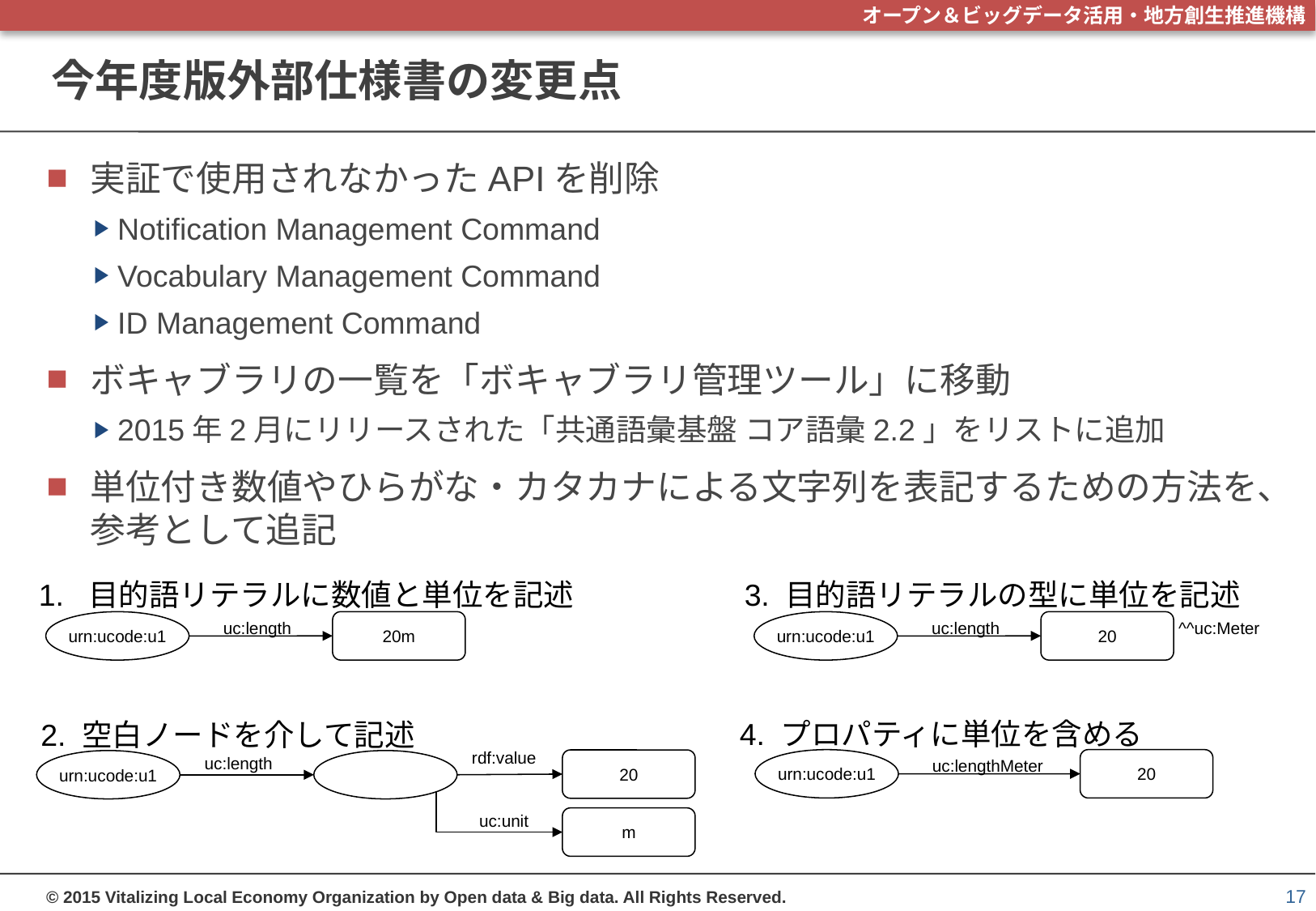

# 今年度版外部仕様書の変更点
実証で使用されなかったAPIを削除
Notification Management Command
Vocabulary Management Command
ID Management Command
ボキャブラリの一覧を「ボキャブラリ管理ツール」に移動
2015年2月にリリースされた「共通語彙基盤 コア語彙2.2」をリストに追加
単位付き数値やひらがな・カタカナによる文字列を表記するための方法を、参考として追記
1.  目的語リテラルに数値と単位を記述
3. 目的語リテラルの型に単位を記述
urn:ucode:u1
uc:length
20m
urn:ucode:u1
uc:length
20
^^uc:Meter
4. プロパティに単位を含める
2. 空白ノードを介して記述
rdf:value
uc:length
urn:ucode:u1
uc:lengthMeter
20
20

urn:ucode:u1
uc:unit
m
17